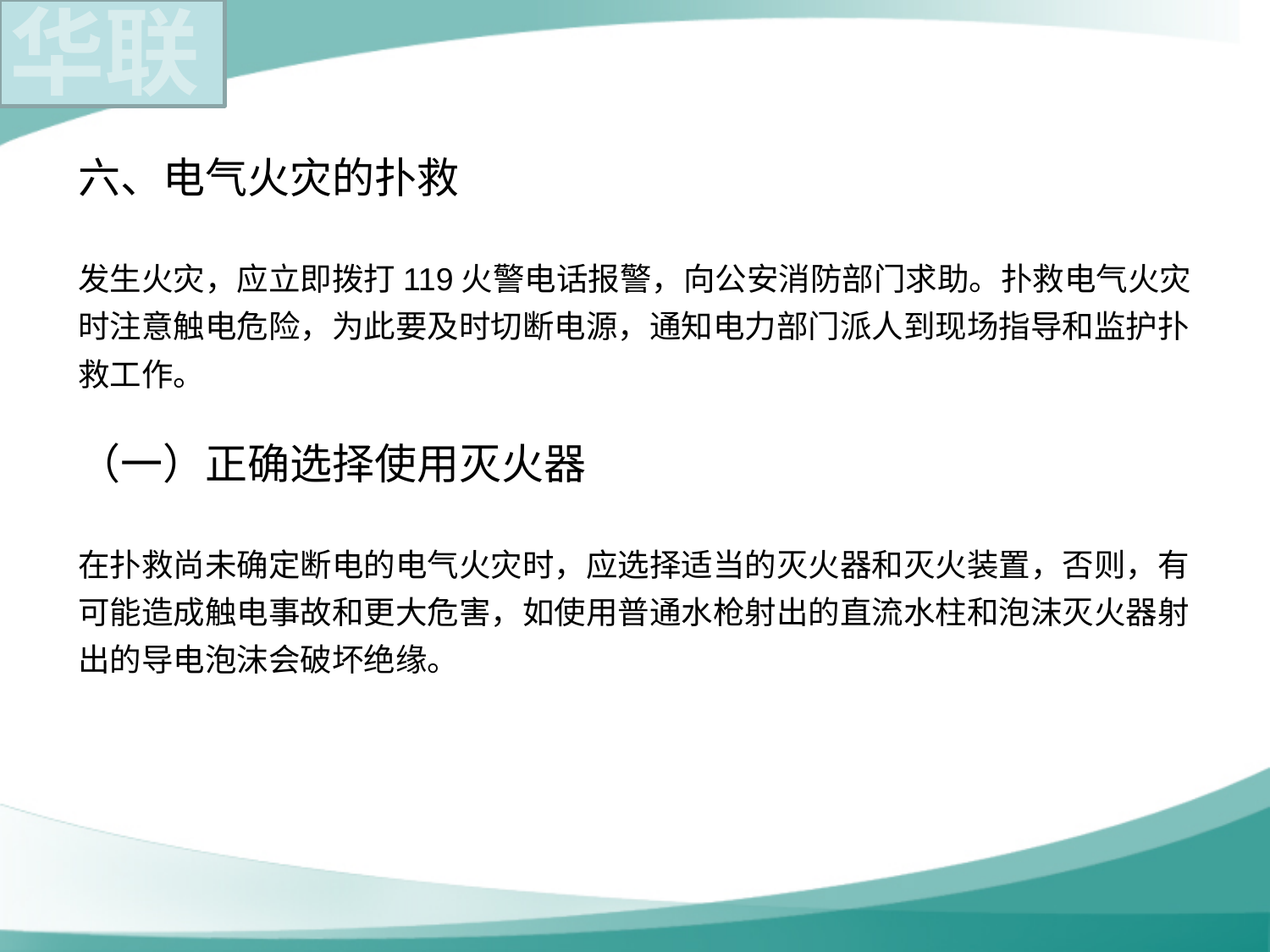

六、电气火灾的扑救
发生火灾，应立即拨打119火警电话报警，向公安消防部门求助。扑救电气火灾时注意触电危险，为此要及时切断电源，通知电力部门派人到现场指导和监护扑救工作。

（一）正确选择使用灭火器

在扑救尚未确定断电的电气火灾时，应选择适当的灭火器和灭火装置，否则，有可能造成触电事故和更大危害，如使用普通水枪射出的直流水柱和泡沫灭火器射出的导电泡沫会破坏绝缘。